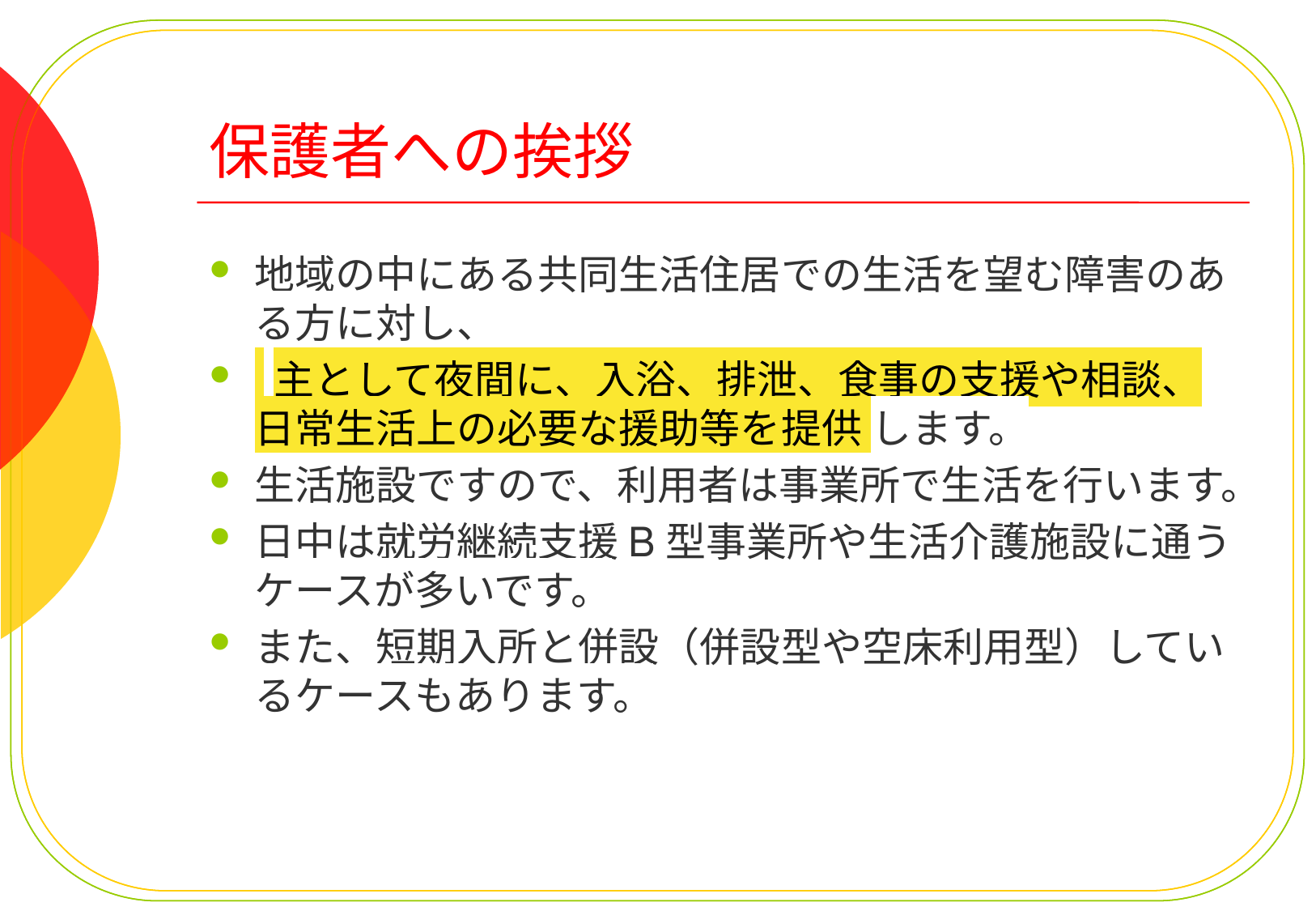

# 保護者への挨拶
地域の中にある共同生活住居での生活を望む障害のある方に対し、
 主として夜間に、入浴、排泄、食事の支援や相談、日常生活上の必要な援助等を提供 します。
生活施設ですので、利用者は事業所で生活を行います。
日中は就労継続支援B型事業所や生活介護施設に通うケースが多いです。
また、短期入所と併設（併設型や空床利用型）しているケースもあります。